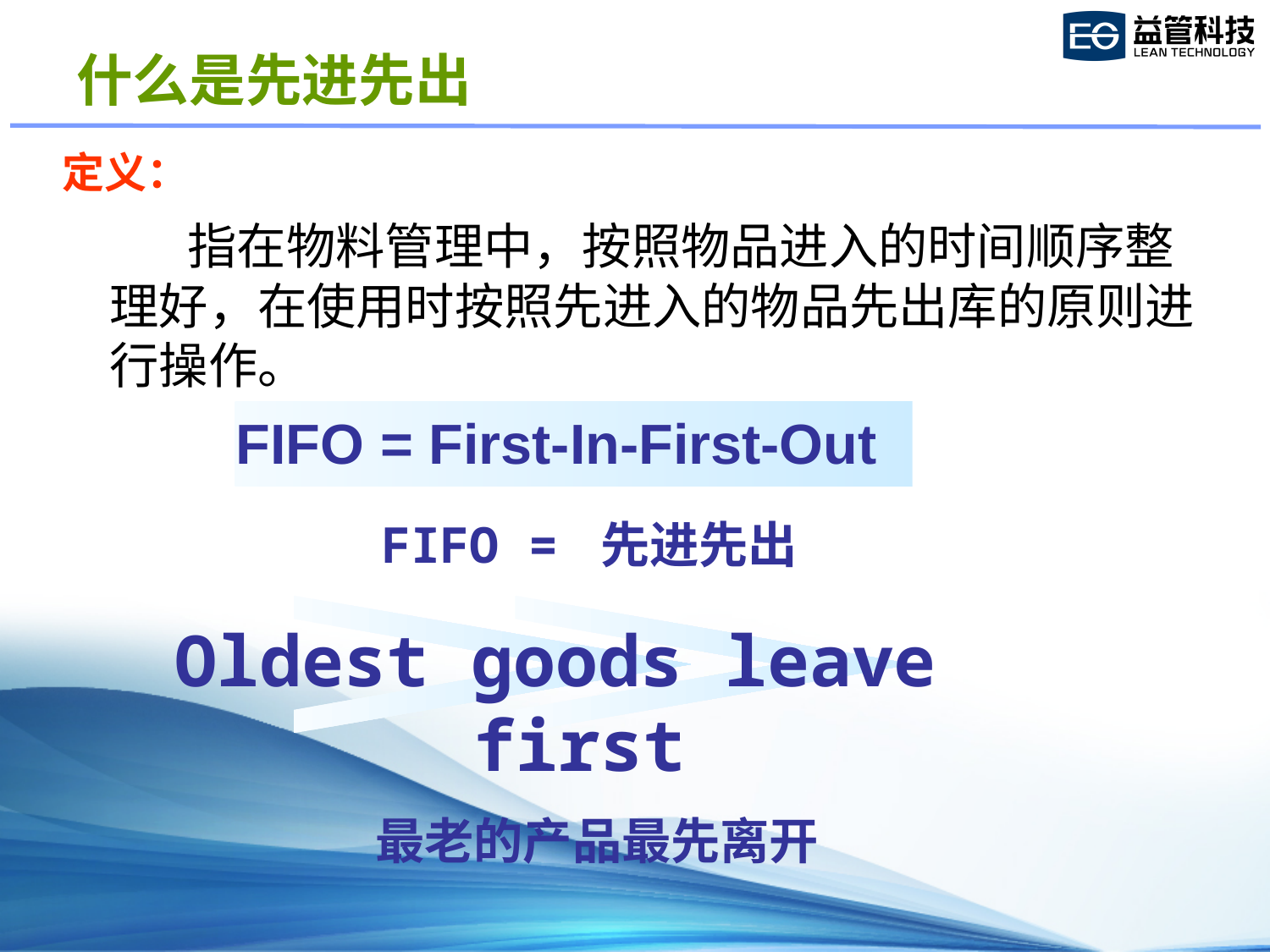

什么是先进先出

定义：
　　 指在物料管理中，按照物品进入的时间顺序整理好，在使用时按照先进入的物品先出库的原则进行操作。

FIFO = First-In-First-Out
FIFO = 先进先出

Oldest goods leave first
最老的产品最先离开